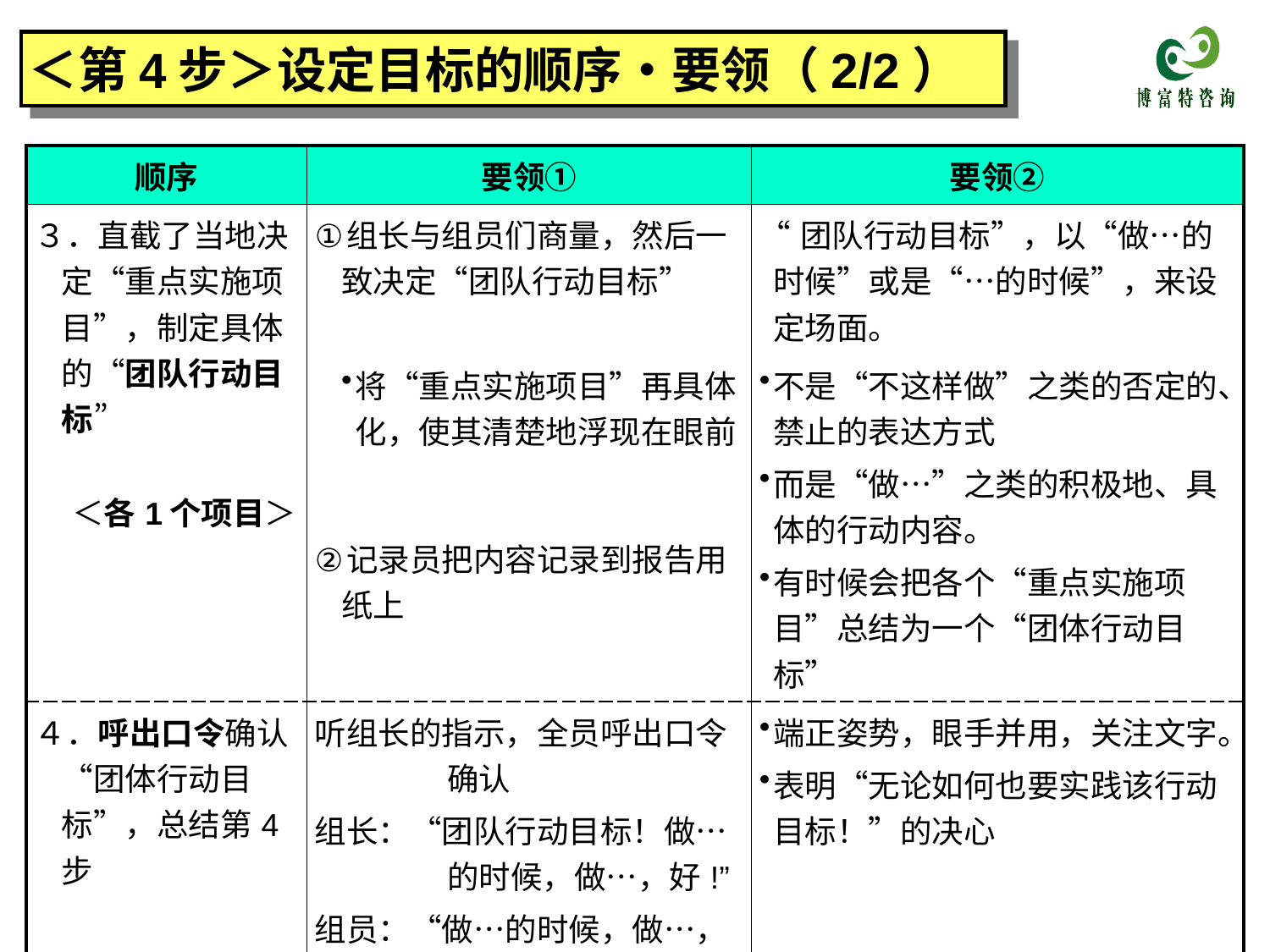

＜第4步＞设定目标的顺序・要领（2/2）
| 顺序 | 要领① | 要领② |
| --- | --- | --- |
| ３．直截了当地决定“重点实施项目”，制定具体的“团队行动目标” ＜各1个项目＞ | 组长与组员们商量，然后一致决定“团队行动目标” | “团队行动目标”，以“做…的时候”或是“…的时候”，来设定场面。 |
|  | 将“重点实施项目”再具体化，使其清楚地浮现在眼前 | 不是“不这样做”之类的否定的、禁止的表达方式 而是“做…”之类的积极地、具体的行动内容。 有时候会把各个“重点实施项目”总结为一个“团体行动目标” |
|  | 记录员把内容记录到报告用纸上 |  |
| ４．呼出口令确认“团体行动目标”，总结第4步 | 听组长的指示，全员呼出口令确认 组长：“团队行动目标！做…的时候，做…，好!” 组员：“做…的时候，做…，好!” | 端正姿势，眼手并用，关注文字。 表明“无论如何也要实践该行动目标！”的决心 |